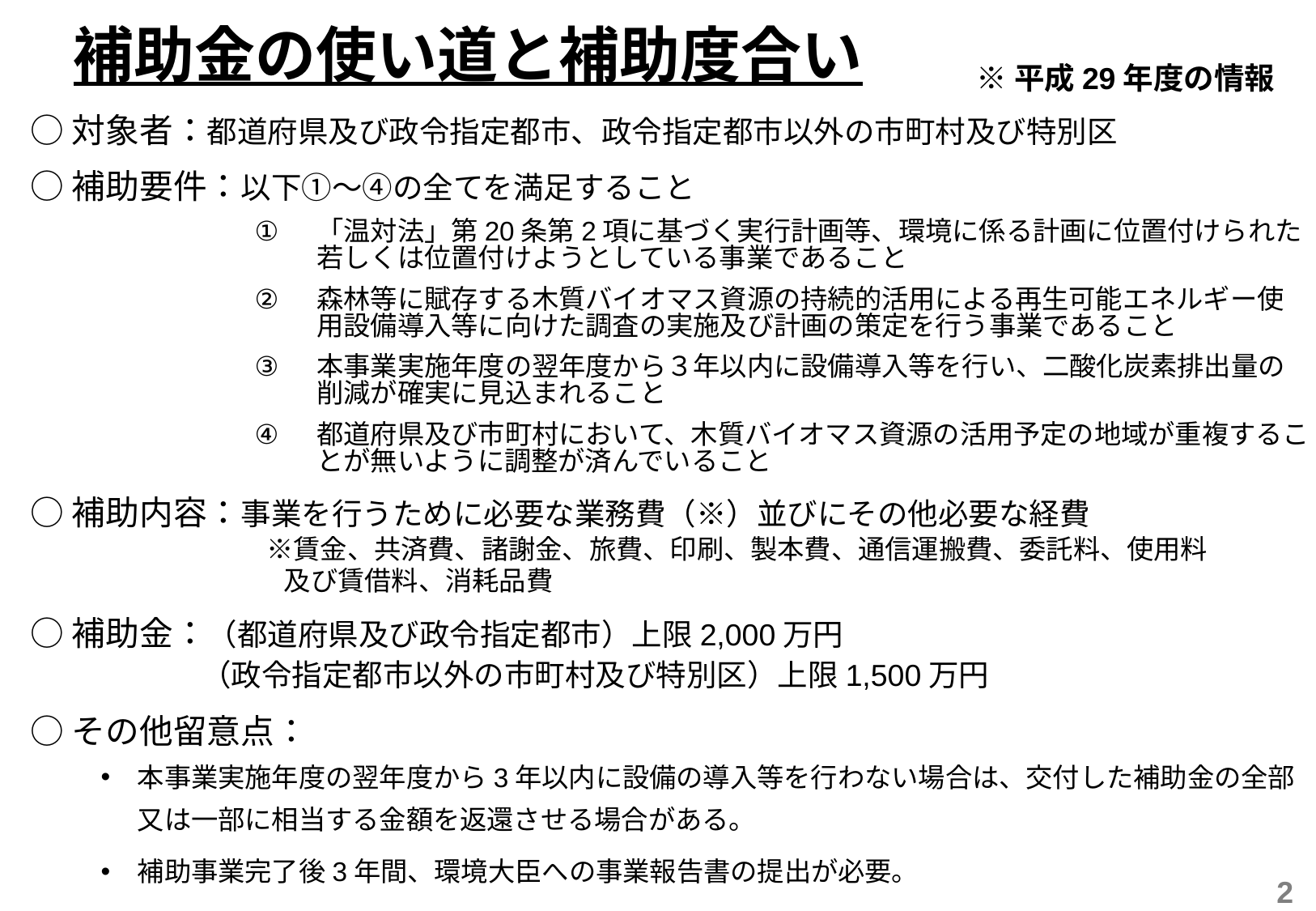

# 補助金の使い道と補助度合い
※平成29年度の情報
○対象者：都道府県及び政令指定都市、政令指定都市以外の市町村及び特別区
○補助要件：以下①～④の全てを満足すること
「温対法」第20条第2項に基づく実行計画等、環境に係る計画に位置付けられた若しくは位置付けようとしている事業であること
森林等に賦存する木質バイオマス資源の持続的活用による再生可能エネルギー使用設備導入等に向けた調査の実施及び計画の策定を行う事業であること
本事業実施年度の翌年度から３年以内に設備導入等を行い、二酸化炭素排出量の削減が確実に見込まれること
都道府県及び市町村において、木質バイオマス資源の活用予定の地域が重複することが無いように調整が済んでいること
○補助内容：事業を行うために必要な業務費（※）並びにその他必要な経費
　　　　　　　※賃金、共済費、諸謝金、旅費、印刷、製本費、通信運搬費、委託料、使用料
　　　　　　　　  　及び賃借料、消耗品費
○補助金：（都道府県及び政令指定都市）上限2,000万円
　　　　 （政令指定都市以外の市町村及び特別区）上限1,500万円
○その他留意点：
本事業実施年度の翌年度から3年以内に設備の導入等を行わない場合は、交付した補助金の全部又は一部に相当する金額を返還させる場合がある。
補助事業完了後3年間、環境大臣への事業報告書の提出が必要。
2